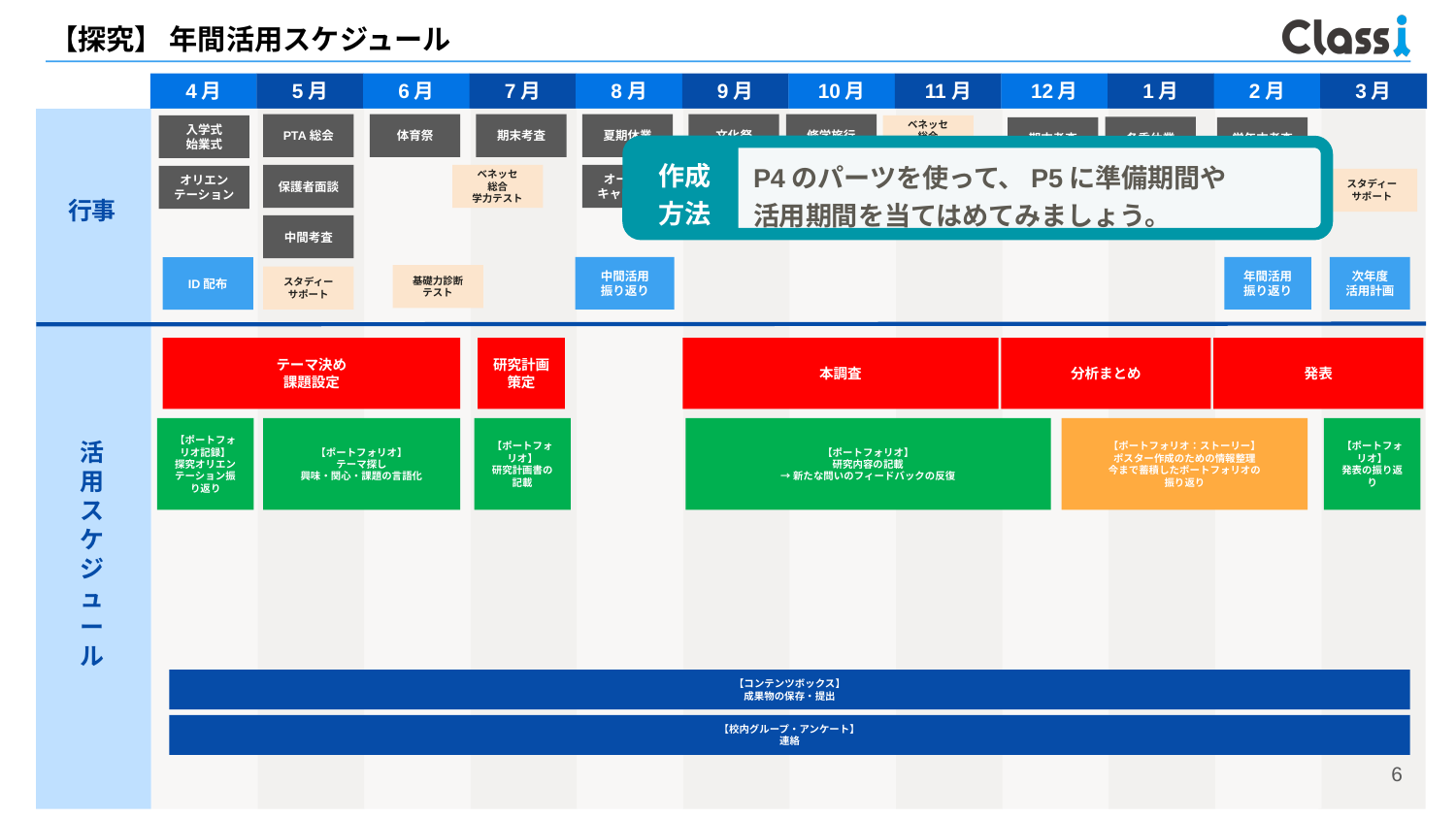

【探究】 年間活用スケジュール
4月
5月
6月
7月
8月
9月
10月
11月
12月
1月
2月
3月

行事

活
用
ス
ケ
ジ
ュ
ー
ル
PTA総会
体育祭
期末考査
夏期休業
文化祭
修学旅行
入学式
始業式
ベネッセ
総合
学力テスト
冬季休業
期末考査
学年末考査

作成
方法
P4のパーツを使って、P5に準備期間や
活用期間を当てはめてみましょう。
保護者面談
ベネッセ
総合
学力テスト
オープンキャンパス
総合型
選抜出願
オリエン
テーション
ベネッセ
総合
学力テスト
大学入学共通テスト模試（高２）
スタディー
サポート
中間考査
中間活用
振り返り
年間活用
振り返り
次年度
活用計画
ID配布
基礎力診断
テスト
スタディー
サポート
研究計画策定
本調査
分析まとめ
発表
テーマ決め
課題設定
【ポートフォリオ】
研究計画書の記載
【ポートフォリオ】
研究内容の記載
→新たな問いのフィードバックの反復
【ポートフォリオ：ストーリー】
ポスター作成のための情報整理
今まで蓄積したポートフォリオの
振り返り
【ポートフォリオ】
発表の振り返り
【ポートフォリオ記録】
探究オリエンテーション振り返り
【ポートフォリオ】
テーマ探し
興味・関心・課題の言語化
【コンテンツボックス】
成果物の保存・提出
【校内グループ・アンケート】
連絡
6